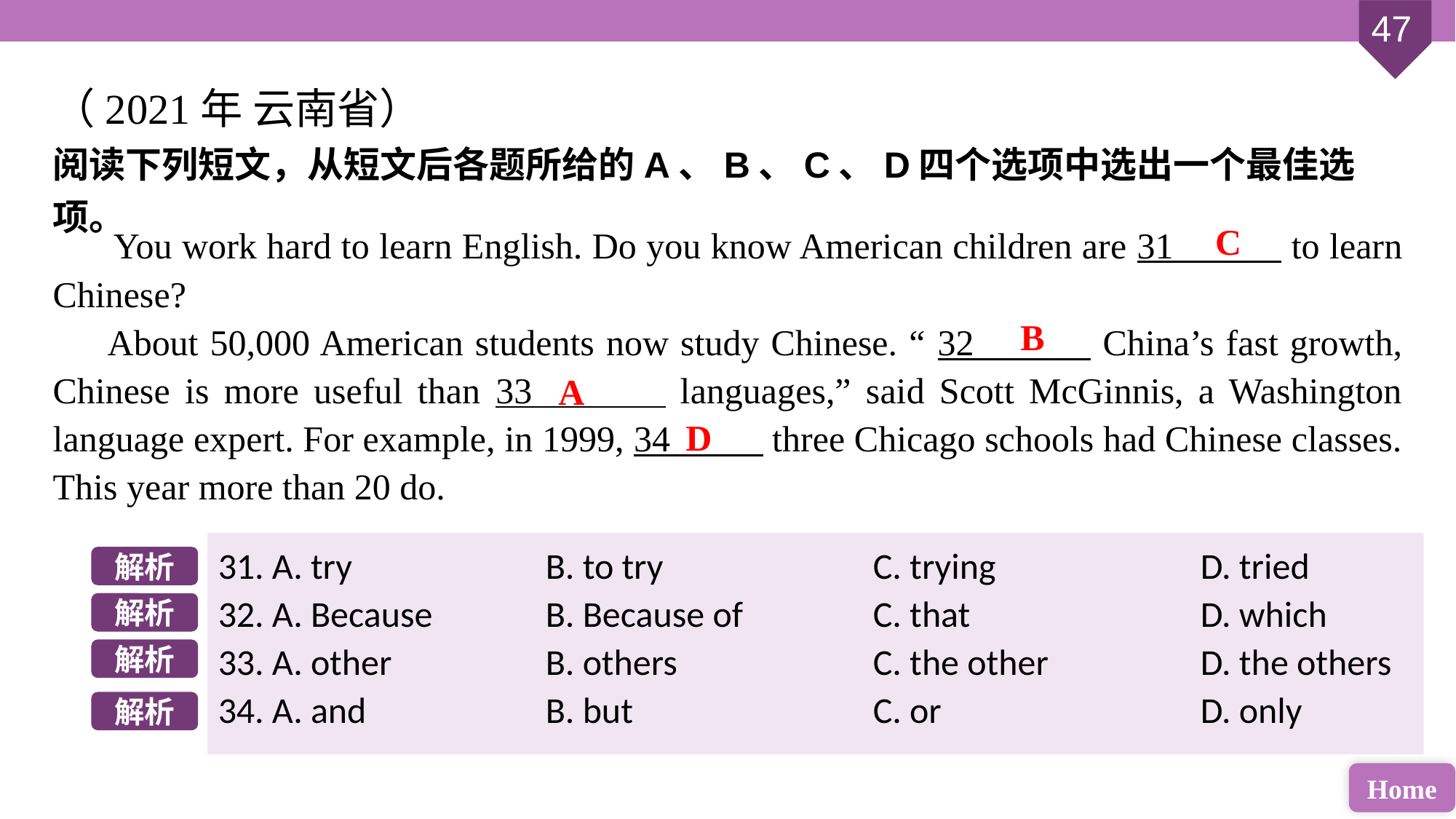

（2021年 云南省）
阅读下列短文，从短文后各题所给的A、B、C、D四个选项中选出一个最佳选项。
      You work hard to learn English. Do you know American children are 31            to learn Chinese?
About 50,000 American students now study Chinese. “ 32           China’s fast growth, Chinese is more useful than 33          languages,” said Scott McGinnis, a Washington language expert. For example, in 1999, 34           three Chicago schools had Chinese classes. This year more than 20 do.
C
B
A
D
31. A. try 		B. to try 		C. trying 		D. tried
32. A. Because		B. Because of 		C. that 			D. which
33. A. other 		B. others 		C. the other 		D. the others
34. A. and		B. but 			C. or 			D. only
解析
解析
解析
解析